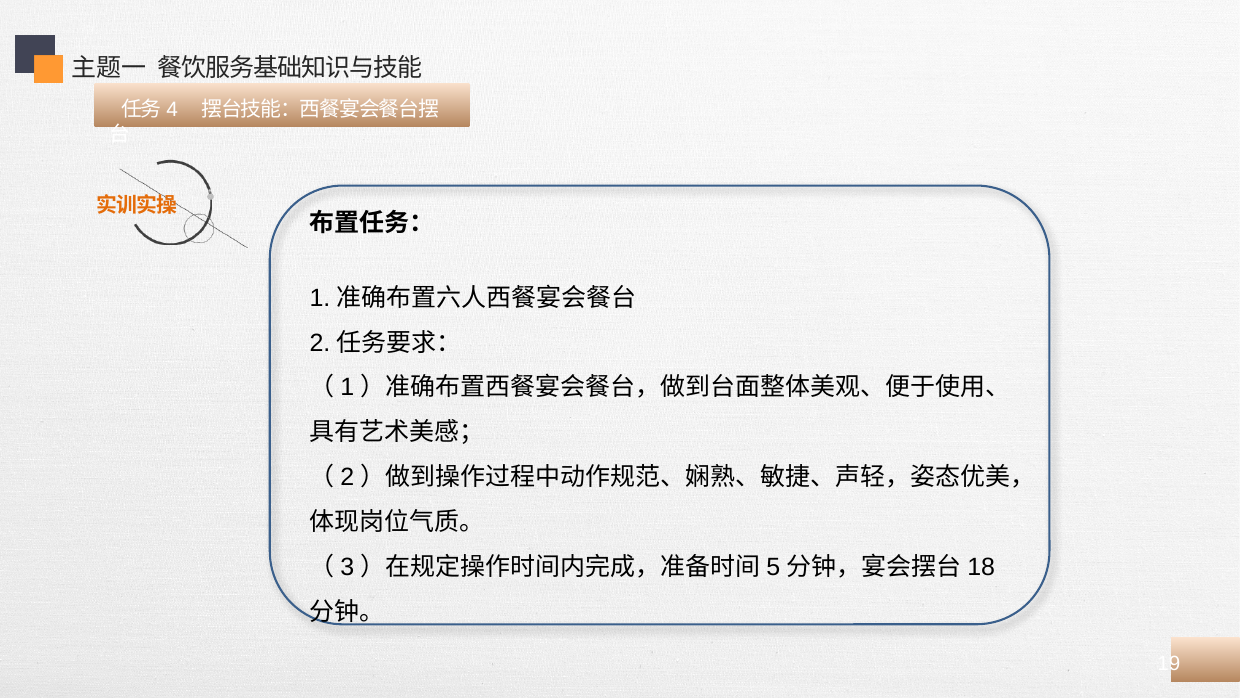

主题一  餐饮服务基础知识与技能

 任务4    摆台技能：西餐宴会餐台摆台

布置任务：

1.准确布置六人西餐宴会餐台
2.任务要求：
（1）准确布置西餐宴会餐台，做到台面整体美观、便于使用、具有艺术美感；
（2）做到操作过程中动作规范、娴熟、敏捷、声轻，姿态优美，体现岗位气质。
（3）在规定操作时间内完成，准备时间5分钟，宴会摆台18分钟。